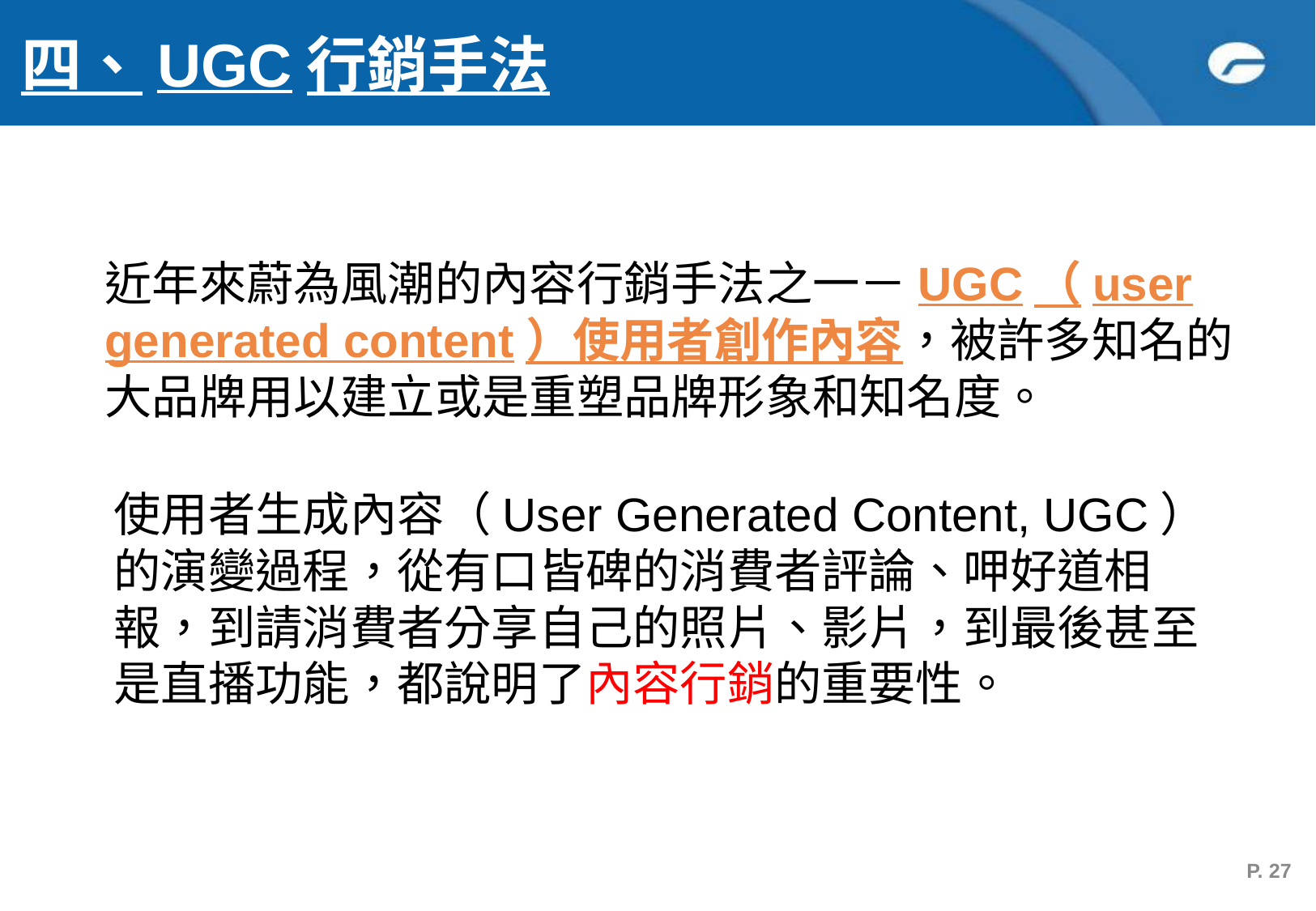

四、UGC行銷手法
近年來蔚為風潮的內容行銷手法之一－UGC（user generated content）使用者創作內容，被許多知名的大品牌用以建立或是重塑品牌形象和知名度。
使用者生成內容（User Generated Content, UGC）的演變過程，從有口皆碑的消費者評論、呷好道相報，到請消費者分享自己的照片、影片，到最後甚至是直播功能，都說明了內容行銷的重要性。